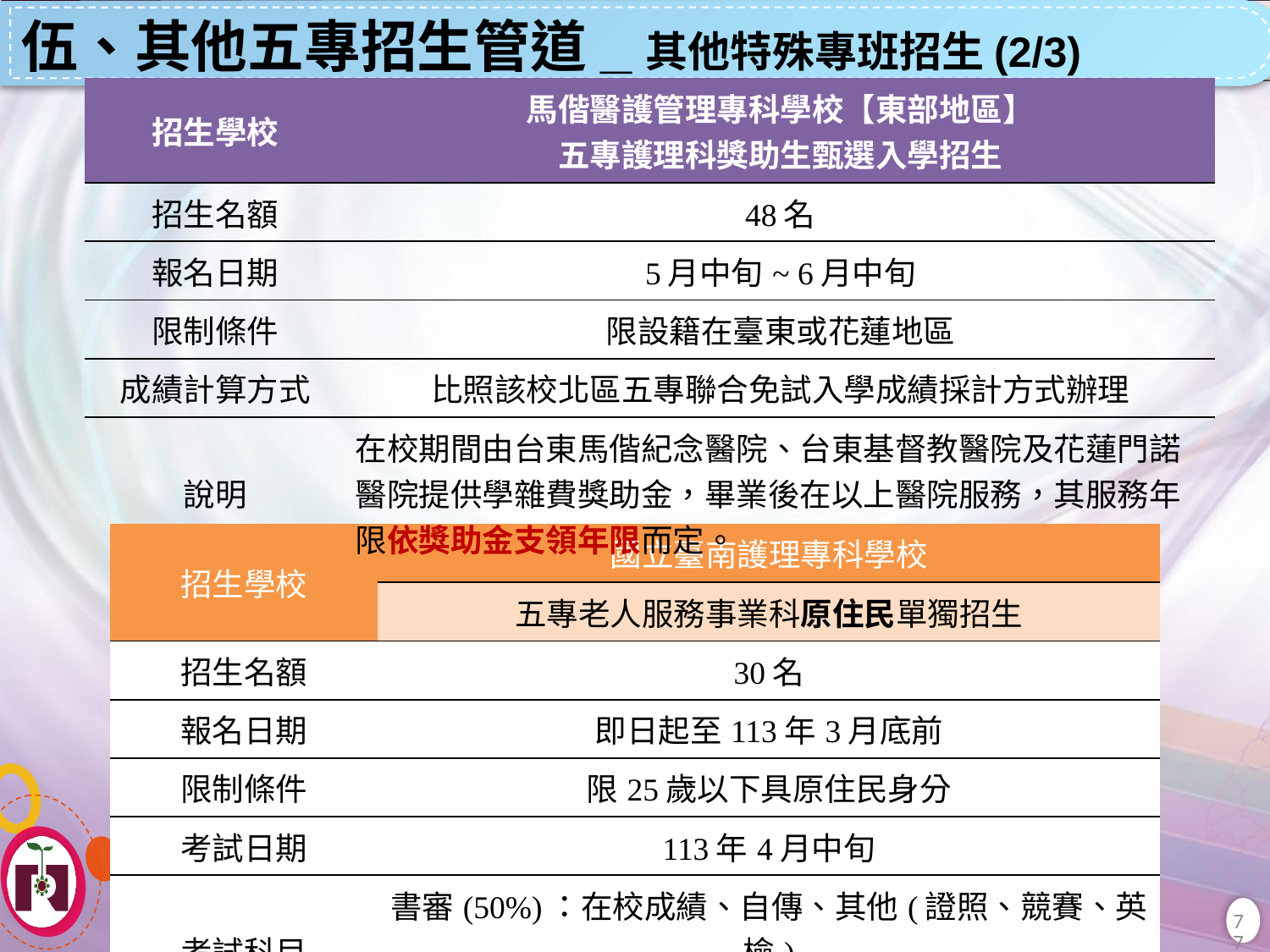

伍、其他五專招生管道_其他特殊專班招生(2/3)

| 招生學校 | 馬偕醫護管理專科學校【東部地區】 五專護理科獎助生甄選入學招生 |
| --- | --- |
| 招生名額 | 48名 |
| 報名日期 | 5月中旬~ 6月中旬 |
| 限制條件 | 限設籍在臺東或花蓮地區 |
| 成績計算方式 | 比照該校北區五專聯合免試入學成績採計方式辦理 |
| 說明 | 在校期間由台東馬偕紀念醫院、台東基督教醫院及花蓮門諾醫院提供學雜費獎助金，畢業後在以上醫院服務，其服務年限依獎助金支領年限而定。 |
| 招生學校 | 國立臺南護理專科學校 |
| --- | --- |
|  | 五專老人服務事業科原住民單獨招生 |
| 招生名額 | 30名 |
| 報名日期 | 即日起至113年3月底前 |
| 限制條件 | 限25歲以下具原住民身分 |
| 考試日期 | 113年4月中旬 |
| 考試科目 | 書審(50%)：在校成績、自傳、其他(證照、競賽、英檢) 筆試(50%)：公民 |
| 放榜日期 | 113年4月底 異動以簡章及各招生委員會公告為準 |